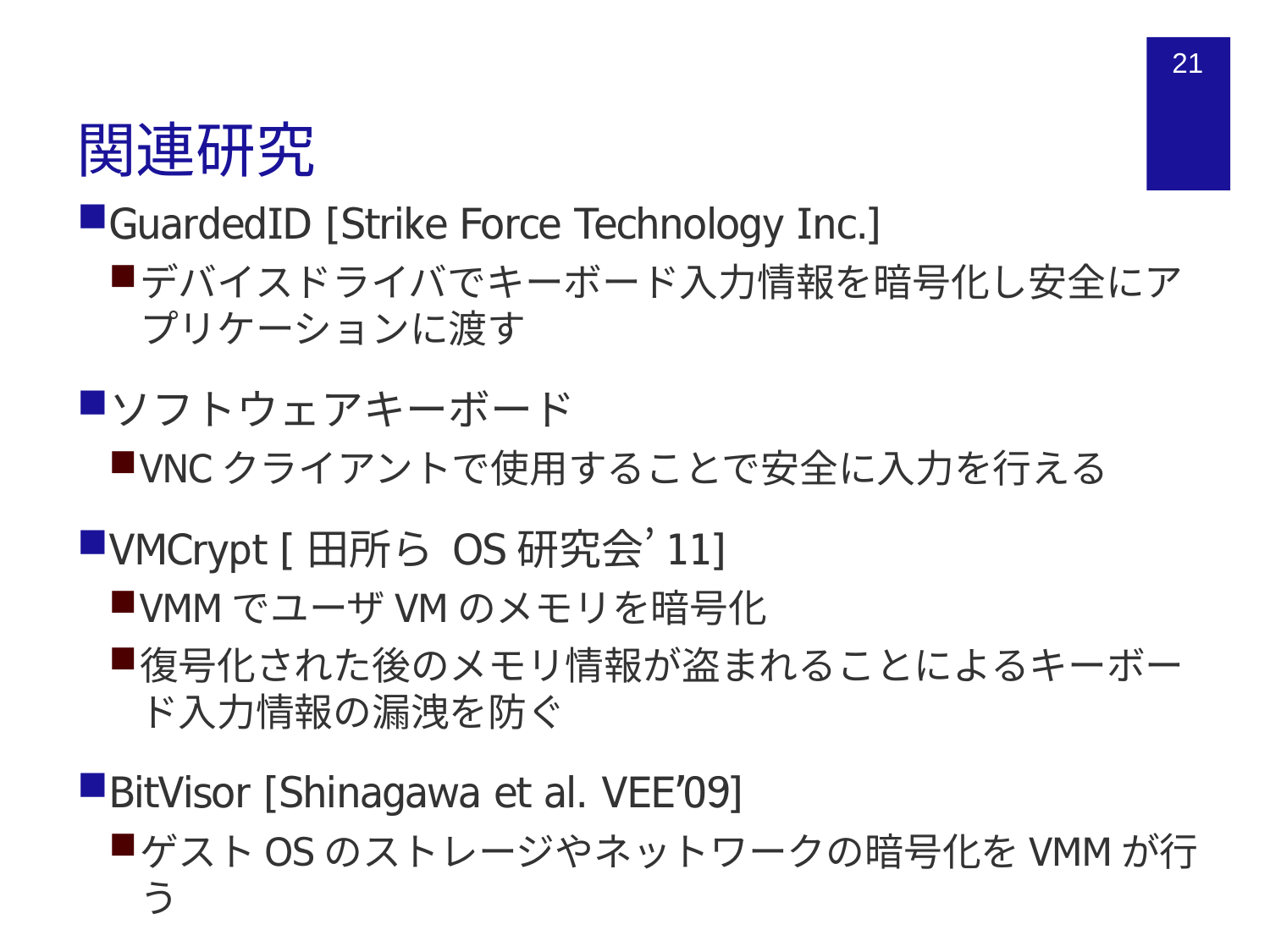

# 関連研究
21
GuardedID [Strike Force Technology Inc.]
デバイスドライバでキーボード入力情報を暗号化し安全にアプリケーションに渡す
ソフトウェアキーボード
VNCクライアントで使用することで安全に入力を行える
VMCrypt [田所ら OS研究会’11]
VMMでユーザVMのメモリを暗号化
復号化された後のメモリ情報が盗まれることによるキーボード入力情報の漏洩を防ぐ
BitVisor [Shinagawa et al. VEE’09]
ゲストOSのストレージやネットワークの暗号化をVMMが行う